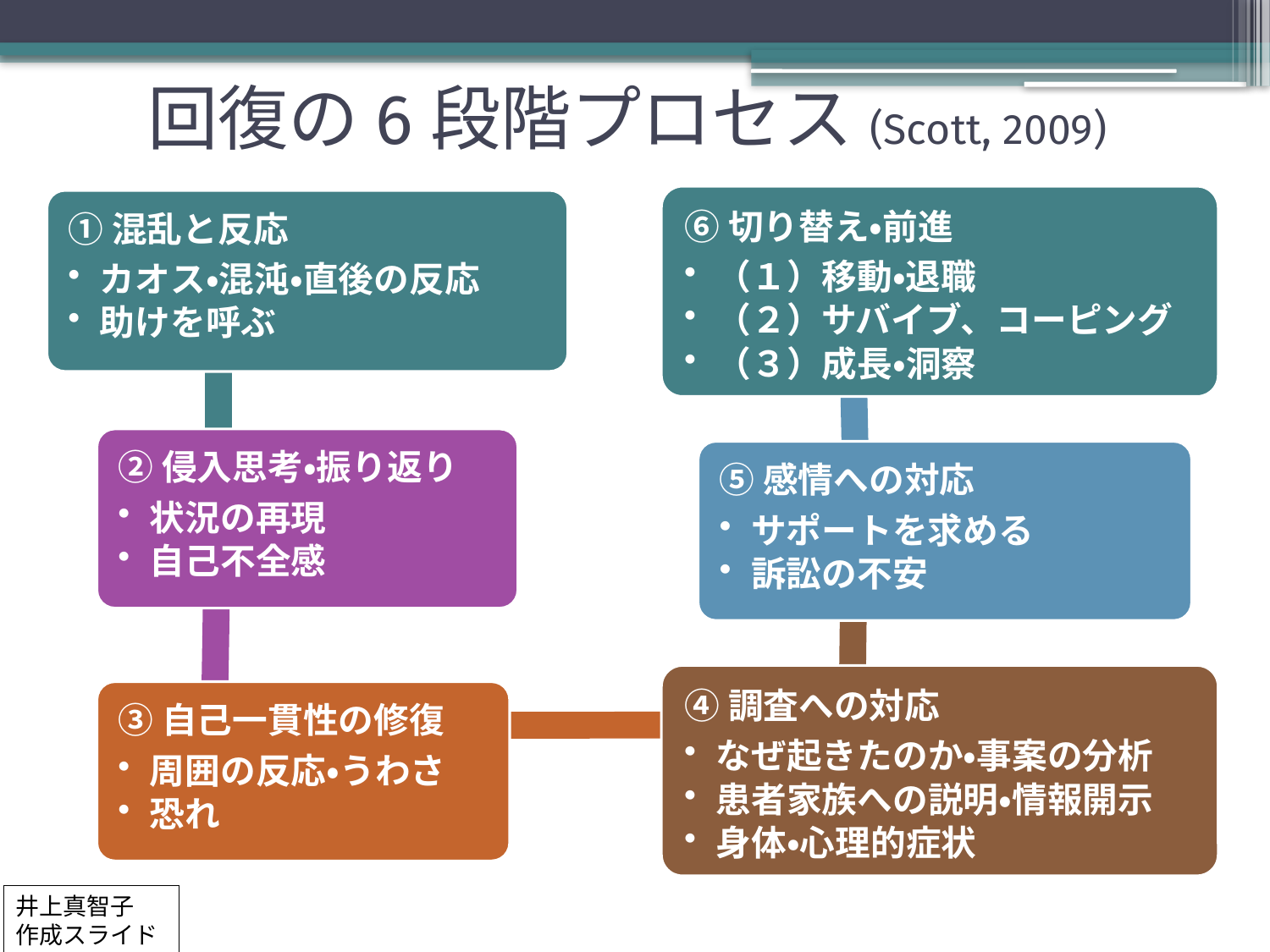

# 回復の6段階プロセス(Scott, 2009)
①混乱と反応
カオス・混沌・直後の反応
助けを呼ぶ
②侵入思考・振り返り
状況の再現
自己不全感
③自己一貫性の修復
周囲の反応・うわさ
恐れ
④調査への対応
なぜ起きたのか・事案の分析
患者家族への説明・情報開示
身体・心理的症状
⑤感情への対応
サポートを求める
訴訟の不安
⑥切り替え・前進
（１）移動・退職
（２）サバイブ、コーピング
（３）成長・洞察
井上真智子
作成スライド